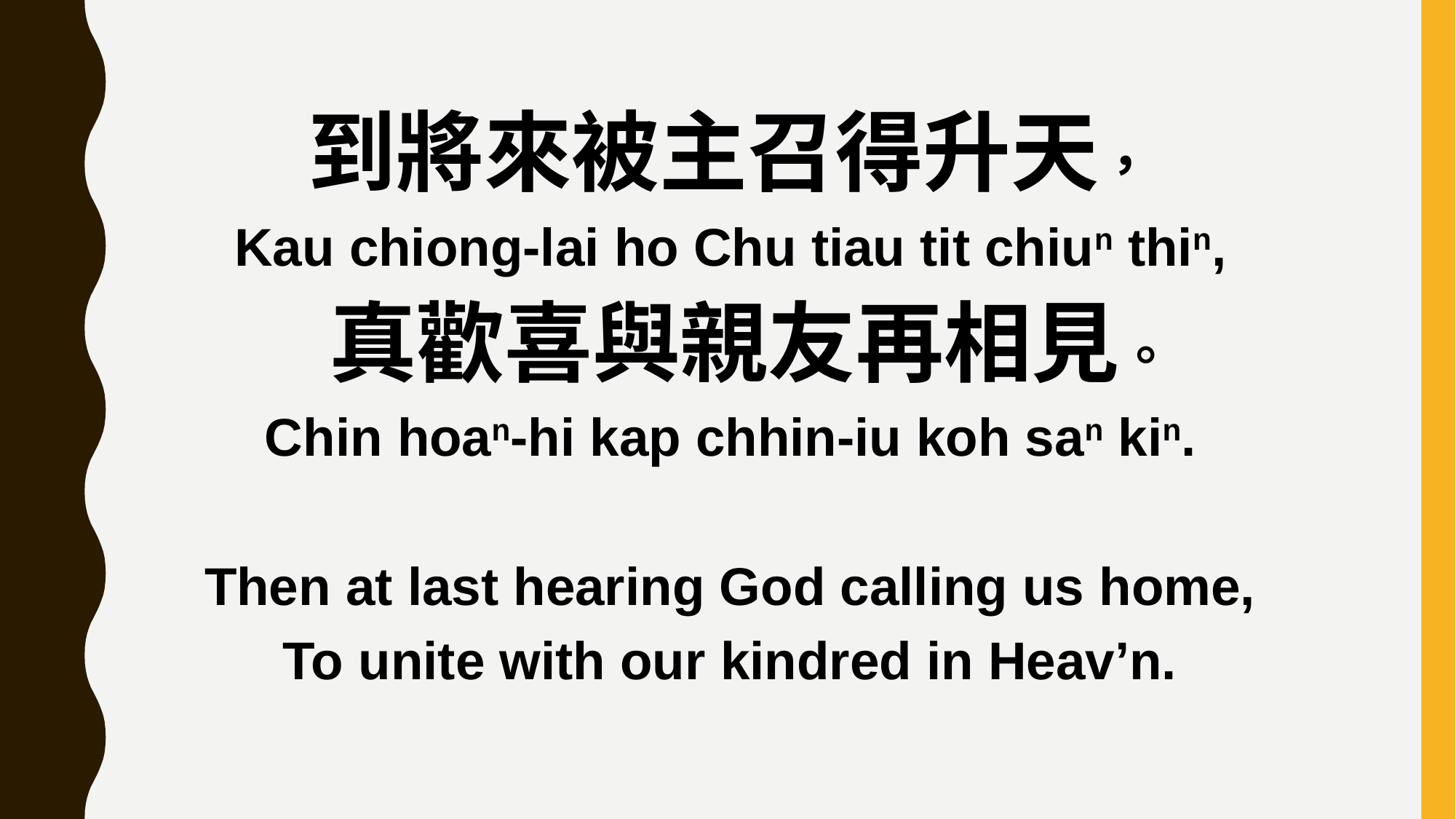

到將來被主召得升天，
Kau chiong-lai ho Chu tiau tit chiun thin,
 真歡喜與親友再相見。
Chin hoan-hi kap chhin-iu koh san kin.

Then at last hearing God calling us home,
To unite with our kindred in Heav’n.